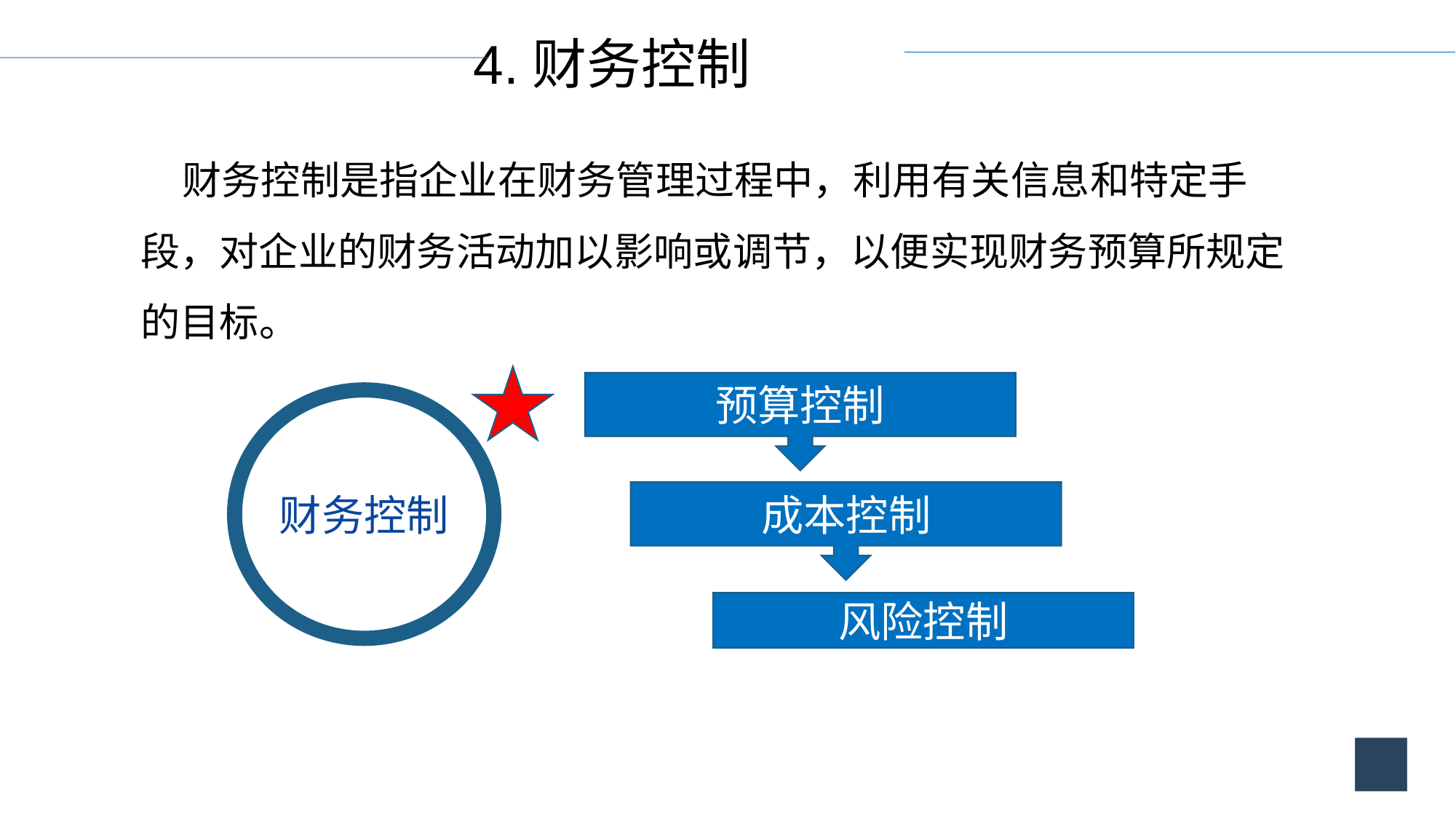

4.财务控制

    财务控制是指企业在财务管理过程中，利用有关信息和特定手段，对企业的财务活动加以影响或调节，以便实现财务预算所规定的目标。

预算控制
财务控制
成本控制
风险控制
30